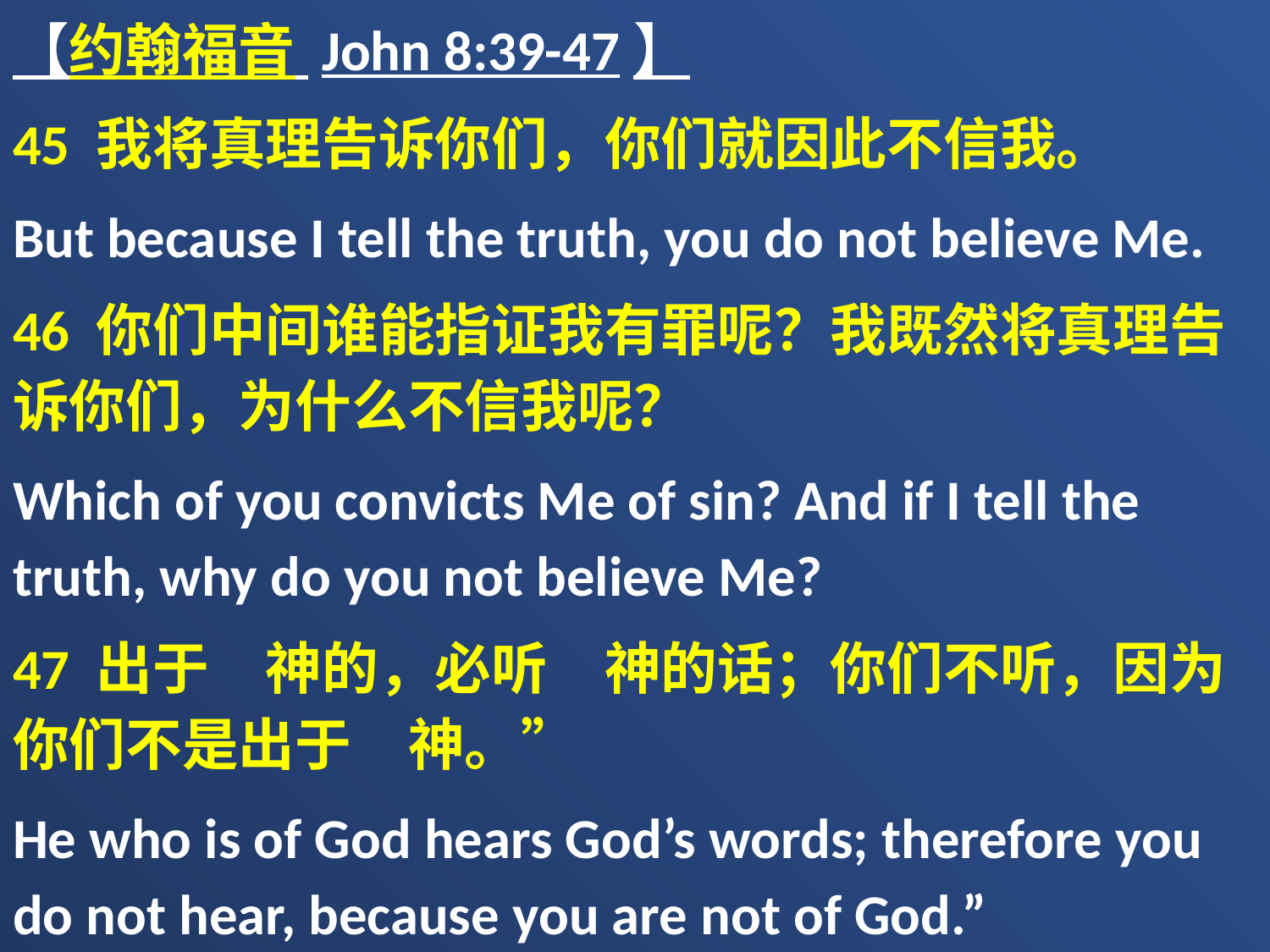

【约翰福音 John 8:39-47】
45 我将真理告诉你们，你们就因此不信我。
But because I tell the truth, you do not believe Me.
46 你们中间谁能指证我有罪呢？我既然将真理告诉你们，为什么不信我呢？
Which of you convicts Me of sin? And if I tell the truth, why do you not believe Me?
47 出于　神的，必听　神的话；你们不听，因为你们不是出于　神。”
He who is of God hears God’s words; therefore you do not hear, because you are not of God.”